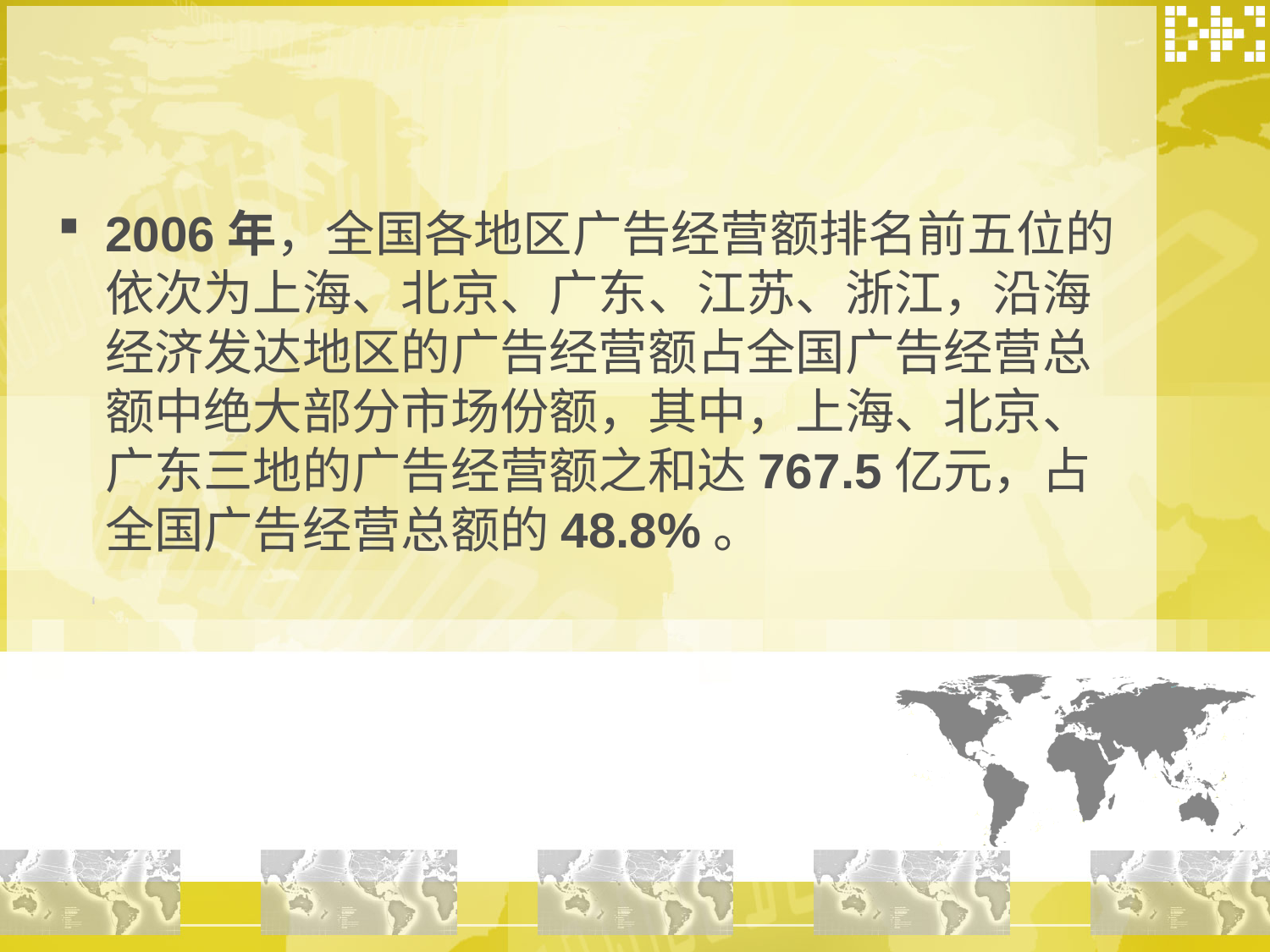

2006年，全国各地区广告经营额排名前五位的依次为上海、北京、广东、江苏、浙江，沿海经济发达地区的广告经营额占全国广告经营总额中绝大部分市场份额，其中，上海、北京、广东三地的广告经营额之和达767.5亿元，占全国广告经营总额的48.8%。